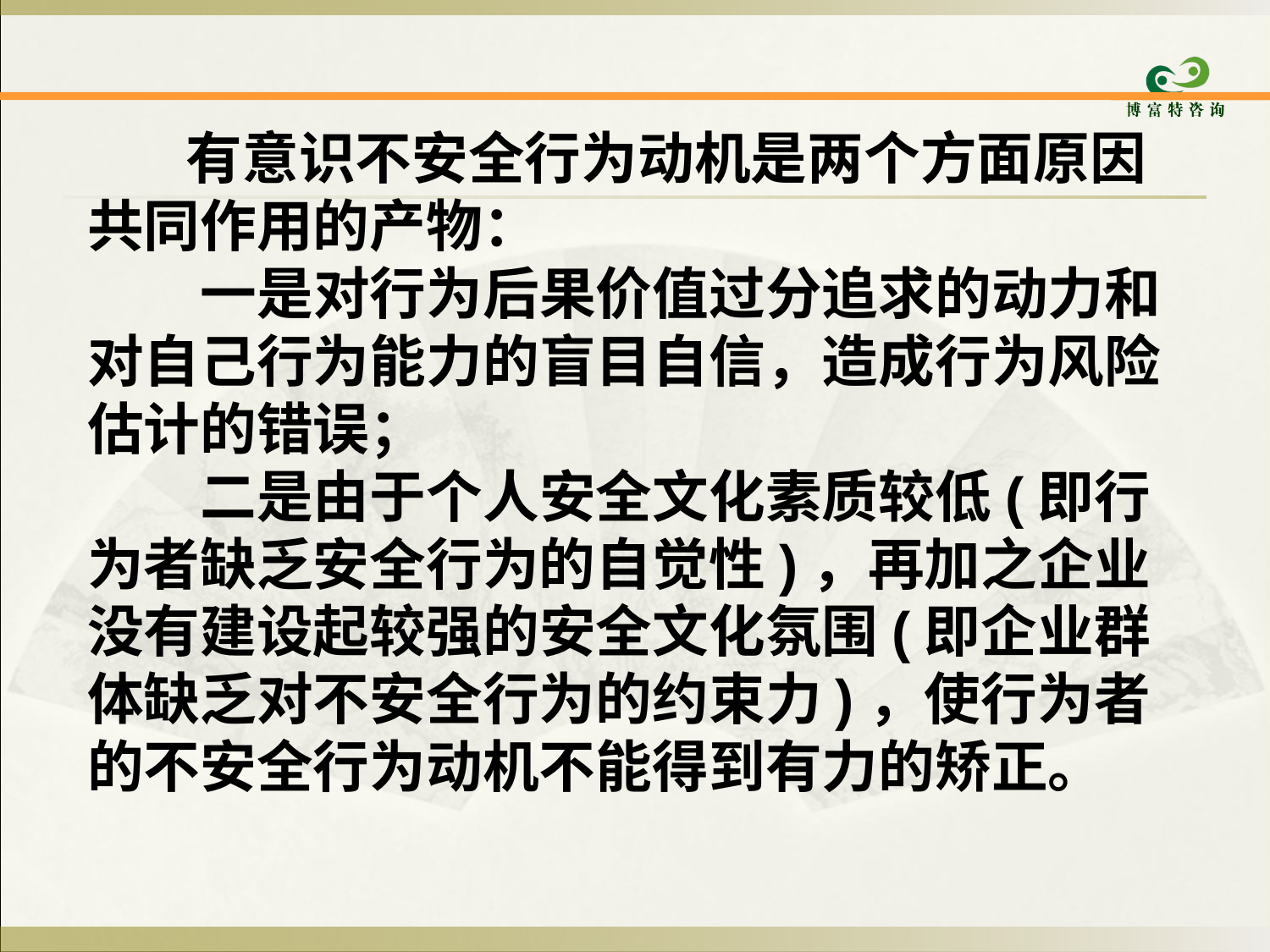

有意识不安全行为动机是两个方面原因共同作用的产物：
　　一是对行为后果价值过分追求的动力和对自己行为能力的盲目自信，造成行为风险估计的错误；
　　二是由于个人安全文化素质较低(即行为者缺乏安全行为的自觉性)，再加之企业没有建设起较强的安全文化氛围(即企业群体缺乏对不安全行为的约束力)，使行为者的不安全行为动机不能得到有力的矫正。

61